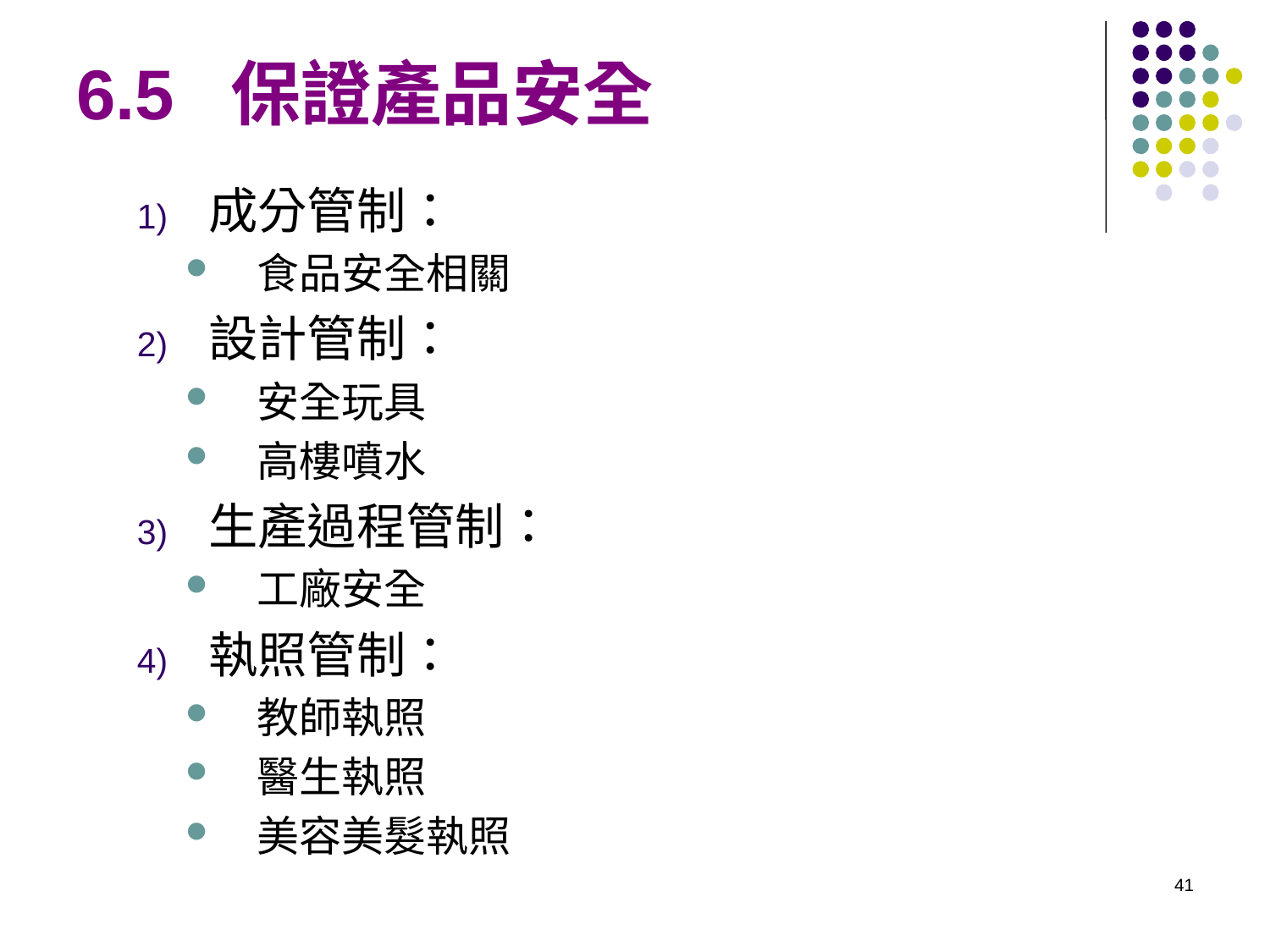

# 6.5  保證產品安全
成分管制：
食品安全相關
設計管制：
安全玩具
高樓噴水
生產過程管制：
工廠安全
執照管制：
教師執照
醫生執照
美容美髮執照
41